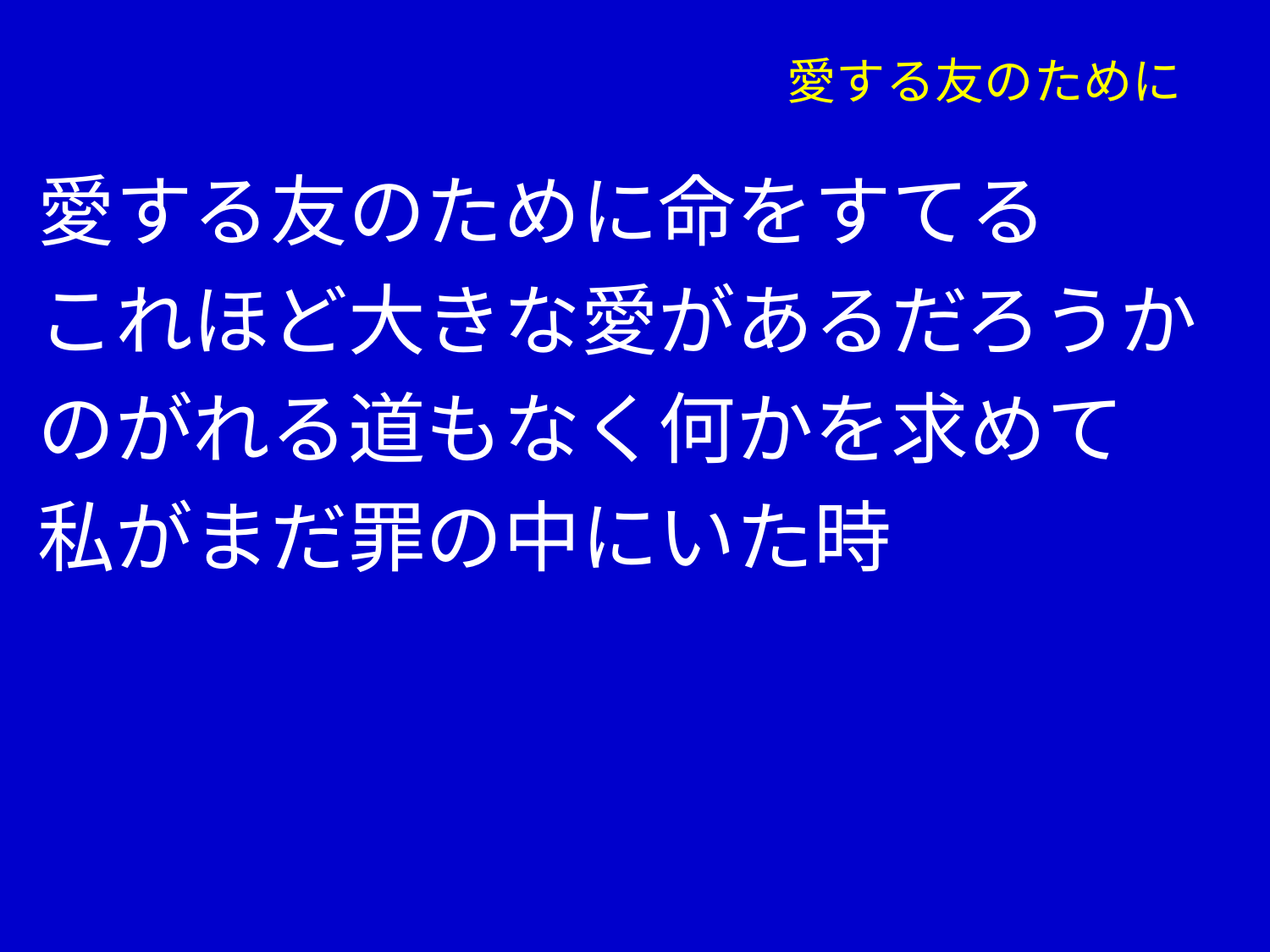

# 愛する友のために
愛する友のために命をすてる
これほど大きな愛があるだろうか
のがれる道もなく何かを求めて
私がまだ罪の中にいた時